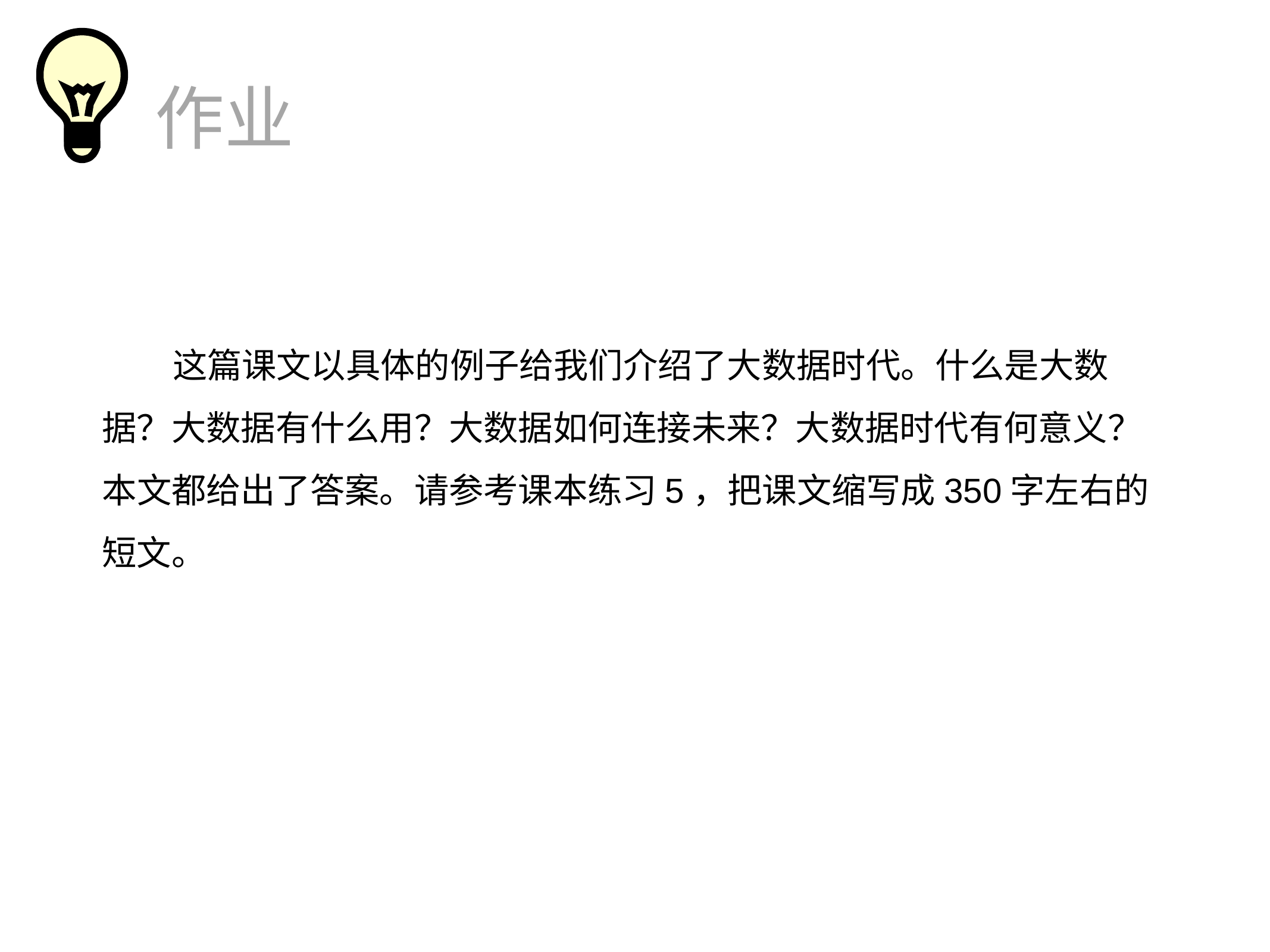

作业
        这篇课文以具体的例子给我们介绍了大数据时代。什么是大数据？大数据有什么用？大数据如何连接未来？大数据时代有何意义？本文都给出了答案。请参考课本练习5，把课文缩写成350字左右的短文。